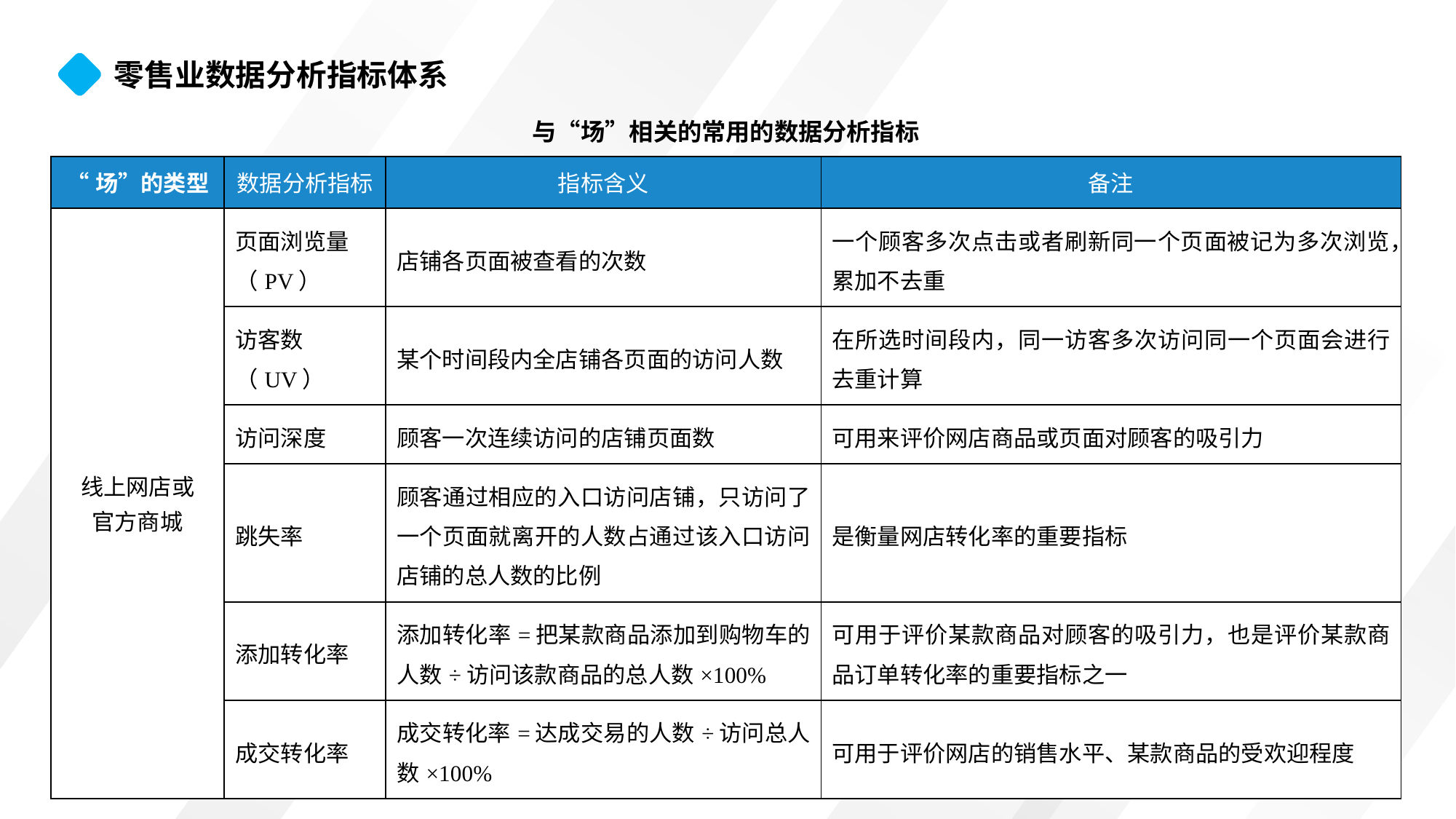

零售业数据分析指标体系

与“场”相关的常用的数据分析指标
| “场”的类型 | 数据分析指标 | 指标含义 | 备注 |
| --- | --- | --- | --- |
| 线上网店或 官方商城 | 页面浏览量（PV） | 店铺各页面被查看的次数 | 一个顾客多次点击或者刷新同一个页面被记为多次浏览，累加不去重 |
|  | 访客数（UV） | 某个时间段内全店铺各页面的访问人数 | 在所选时间段内，同一访客多次访问同一个页面会进行去重计算 |
|  | 访问深度 | 顾客一次连续访问的店铺页面数 | 可用来评价网店商品或页面对顾客的吸引力 |
|  | 跳失率 | 顾客通过相应的入口访问店铺，只访问了一个页面就离开的人数占通过该入口访问店铺的总人数的比例 | 是衡量网店转化率的重要指标 |
|  | 添加转化率 | 添加转化率=把某款商品添加到购物车的人数÷访问该款商品的总人数×100% | 可用于评价某款商品对顾客的吸引力，也是评价某款商品订单转化率的重要指标之一 |
|  | 成交转化率 | 成交转化率=达成交易的人数÷访问总人数×100% | 可用于评价网店的销售水平、某款商品的受欢迎程度 |